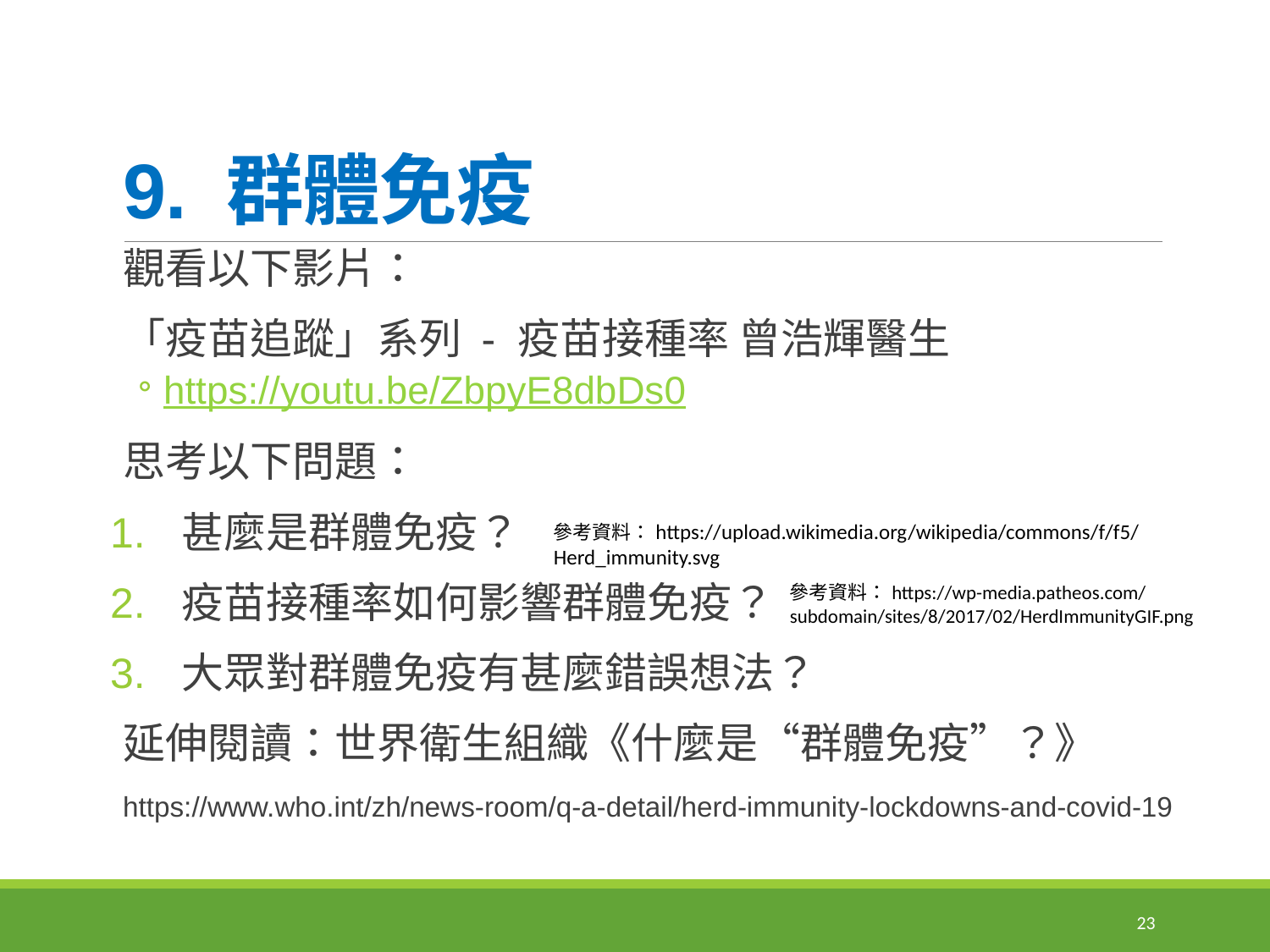

# 9. 群體免疫
觀看以下影片：
「疫苗追蹤」系列 - 疫苗接種率 曾浩輝醫生
https://youtu.be/ZbpyE8dbDs0
思考以下問題：
甚麼是群體免疫？
疫苗接種率如何影響群體免疫？
大眾對群體免疫有甚麼錯誤想法？
延伸閱讀：世界衛生組織《什麼是“群體免疫”？》
https://www.who.int/zh/news-room/q-a-detail/herd-immunity-lockdowns-and-covid-19
參考資料：https://upload.wikimedia.org/wikipedia/commons/f/f5/Herd_immunity.svg
參考資料：https://wp-media.patheos.com/subdomain/sites/8/2017/02/HerdImmunityGIF.png
23